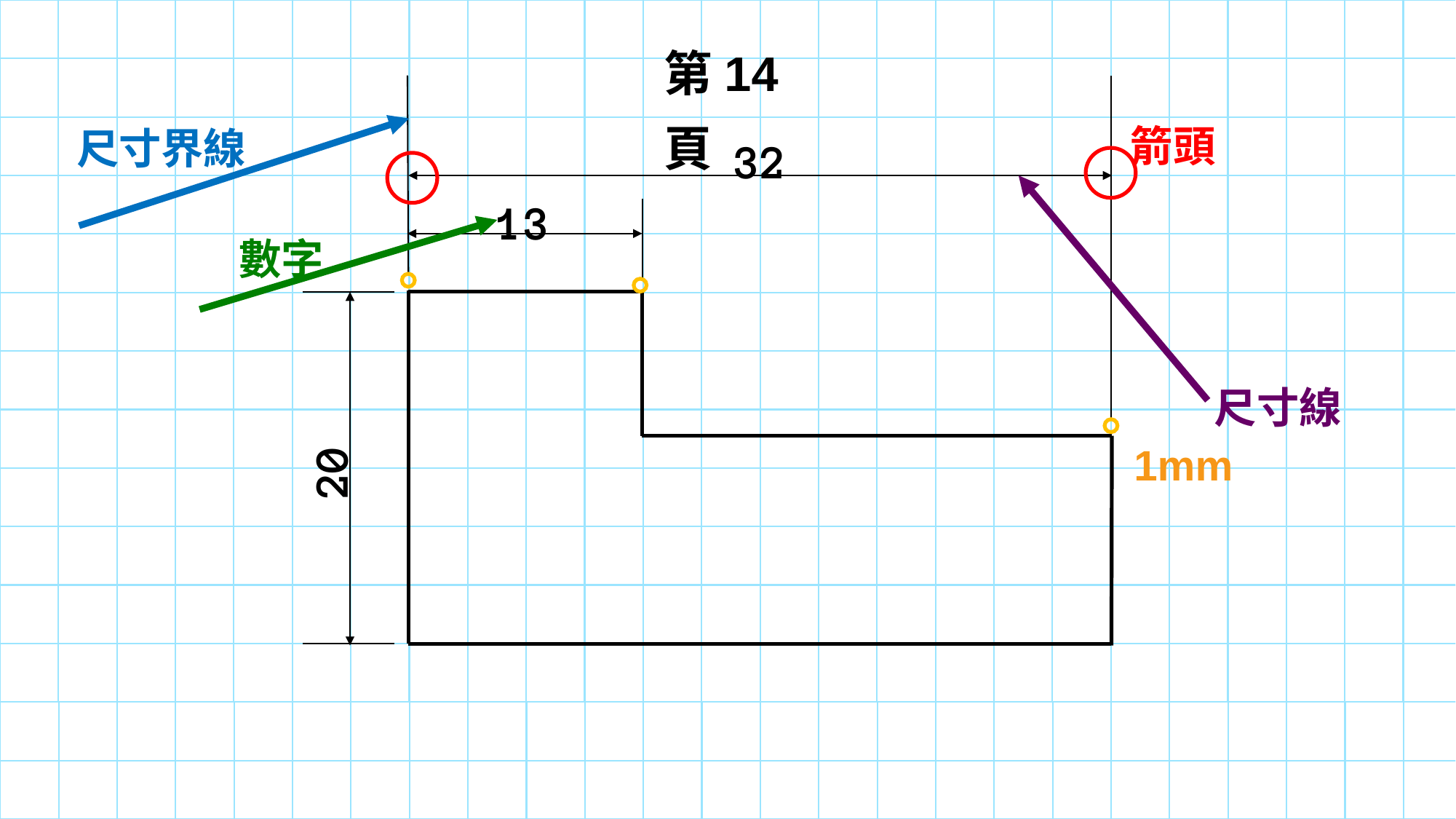

第14頁
箭頭
尺寸界線
32

13
數字

尺寸線
1mm

20